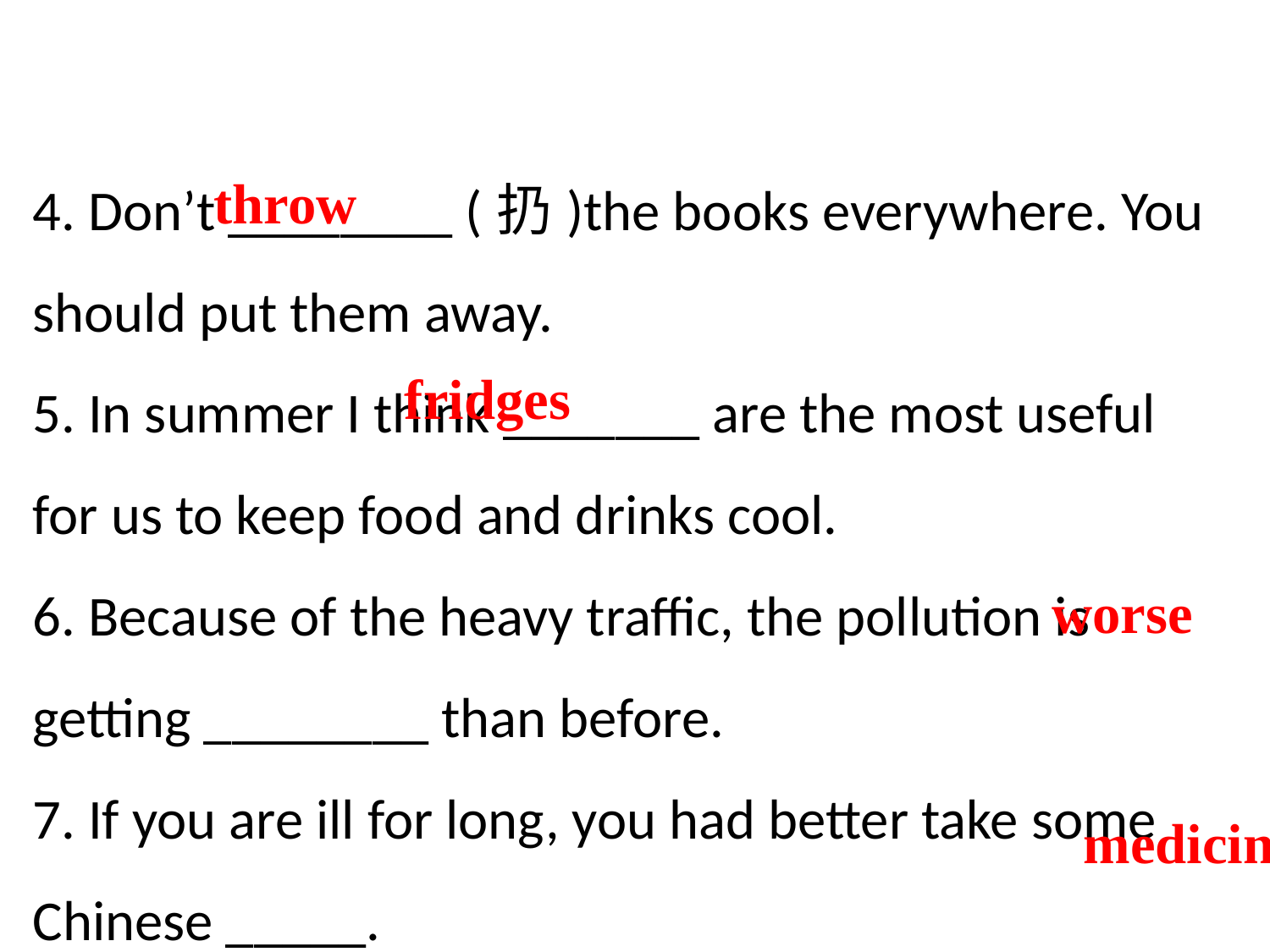

4. Don’t ________ (扔)the books everywhere. You should put them away.
5. In summer I think _______ are the most useful for us to keep food and drinks cool.
6. Because of the heavy traffic, the pollution is getting ________ than before.
7. If you are ill for long, you had better take some Chinese _____.
throw
fridges
worse
medicine